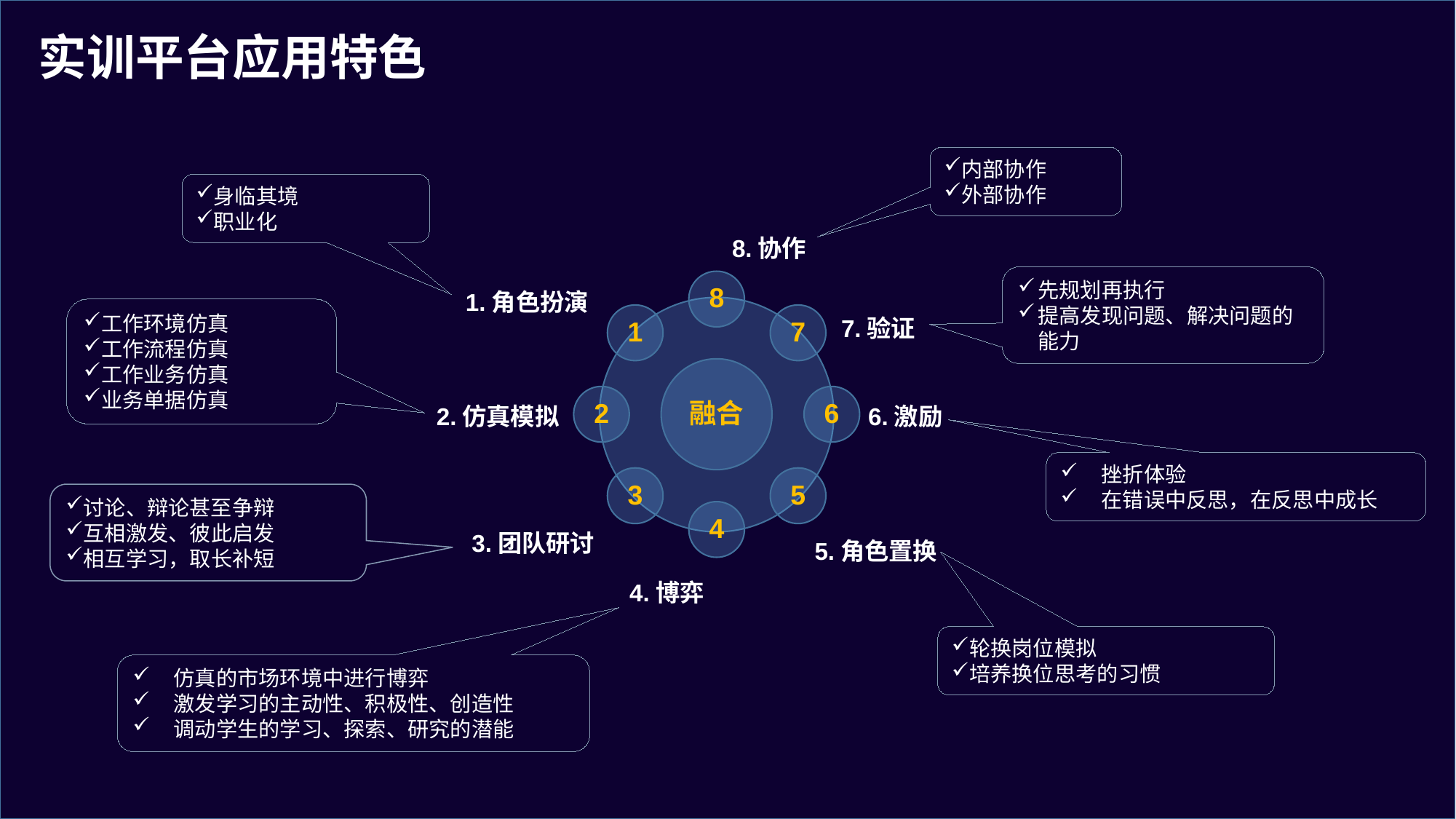

实训平台应用特色
内部协作
外部协作
身临其境
职业化
8.协作
1.角色扮演
7.验证
2.仿真模拟
6.激励
3.团队研讨
5.角色置换
4.博弈
先规划再执行
提高发现问题、解决问题的能力
8

工作环境仿真
工作流程仿真
工作业务仿真
业务单据仿真
1
7
融合
2
6
挫折体验
在错误中反思，在反思中成长
3
5
讨论、辩论甚至争辩
互相激发、彼此启发
相互学习，取长补短
4
轮换岗位模拟
培养换位思考的习惯
仿真的市场环境中进行博弈
激发学习的主动性、积极性、创造性
调动学生的学习、探索、研究的潜能